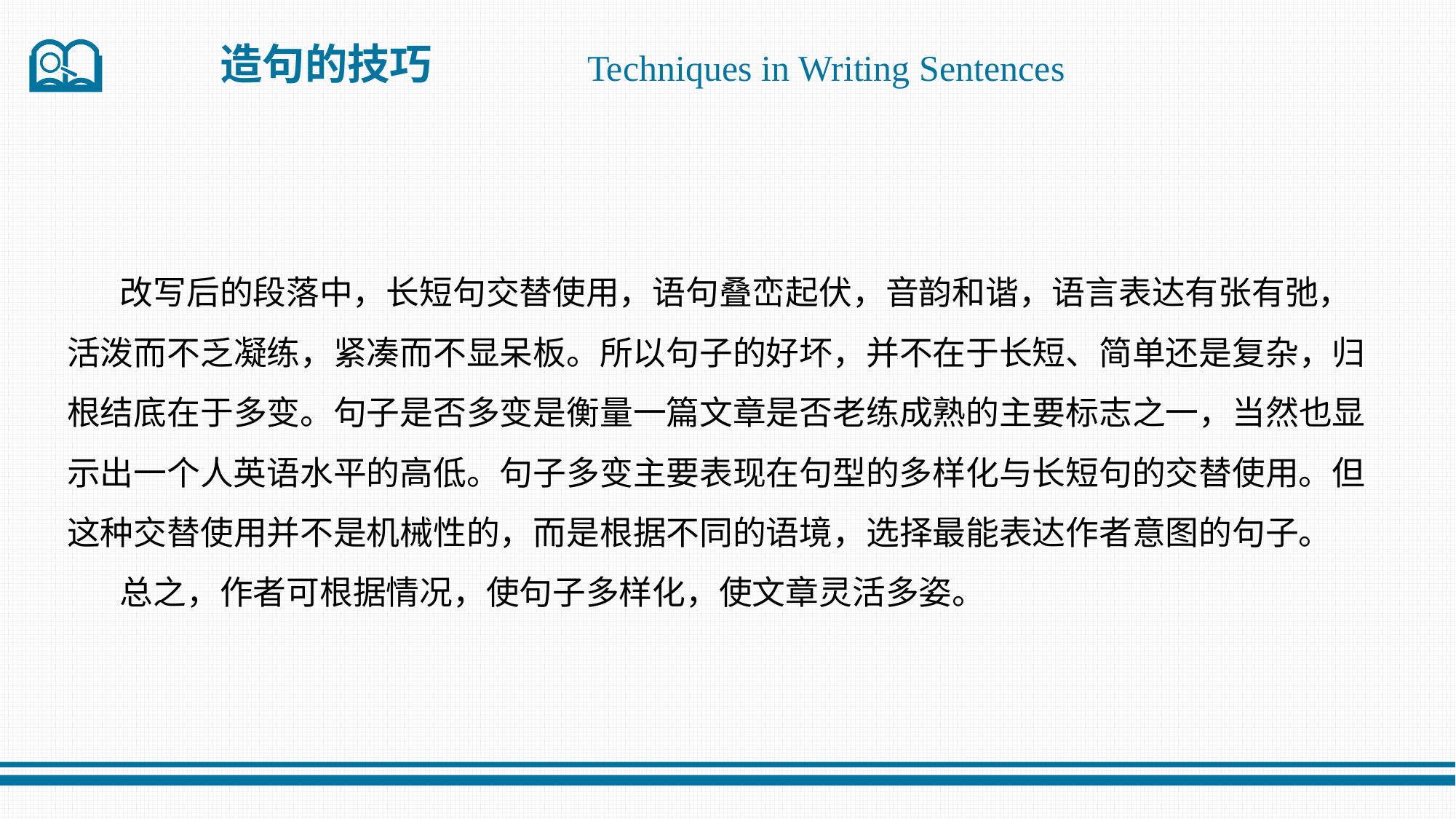

造句的技巧
Techniques in Writing Sentences
      改写后的段落中，长短句交替使用，语句叠峦起伏，音韵和谐，语言表达有张有弛，
活泼而不乏凝练，紧凑而不显呆板。所以句子的好坏，并不在于长短、简单还是复杂，归
根结底在于多变。句子是否多变是衡量一篇文章是否老练成熟的主要标志之一，当然也显
示出一个人英语水平的高低。句子多变主要表现在句型的多样化与长短句的交替使用。但
这种交替使用并不是机械性的，而是根据不同的语境，选择最能表达作者意图的句子。
      总之，作者可根据情况，使句子多样化，使文章灵活多姿。